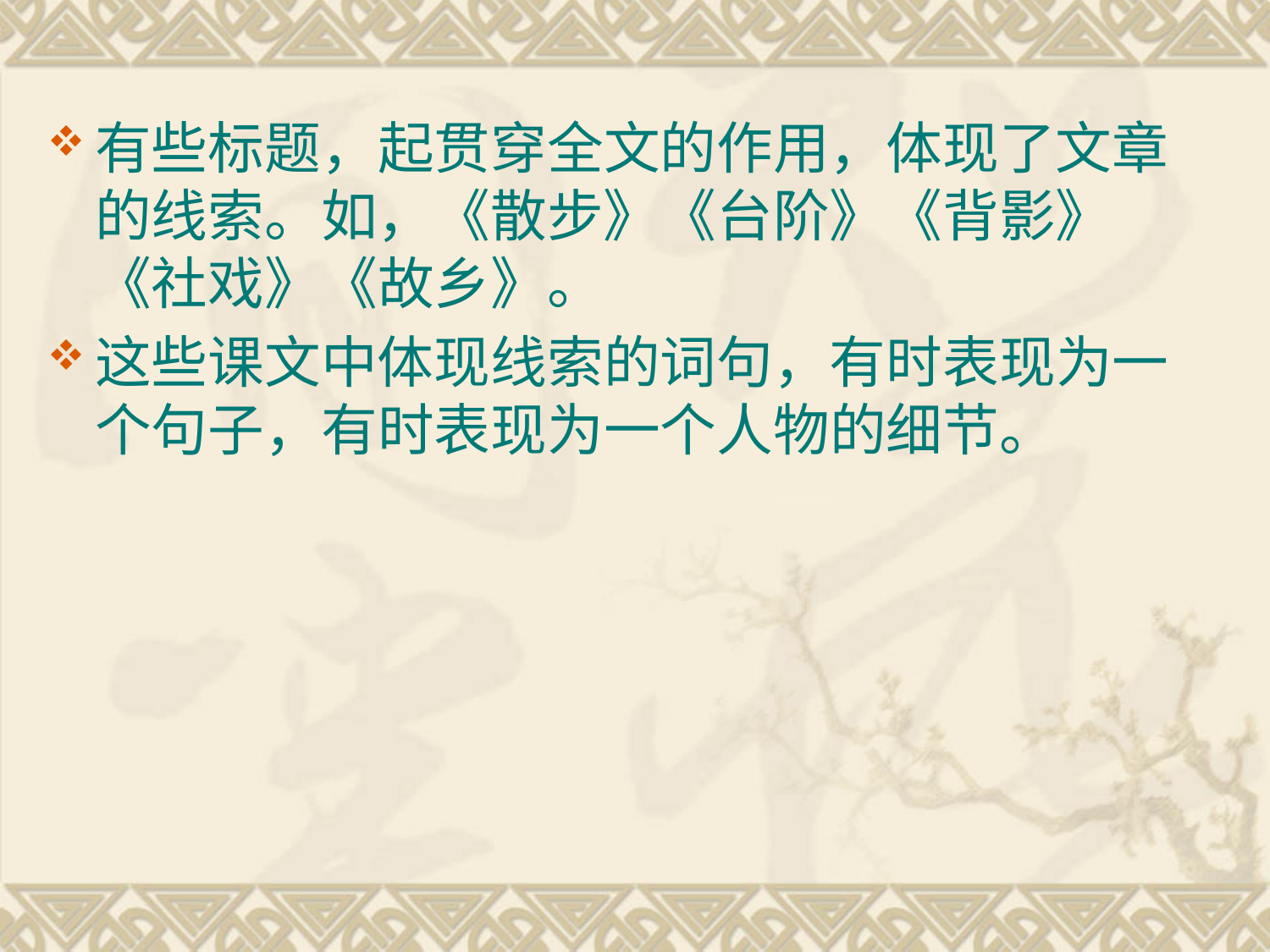

有些标题，起贯穿全文的作用，体现了文章的线索。如，《散步》《台阶》《背影》《社戏》《故乡》。
这些课文中体现线索的词句，有时表现为一个句子，有时表现为一个人物的细节。